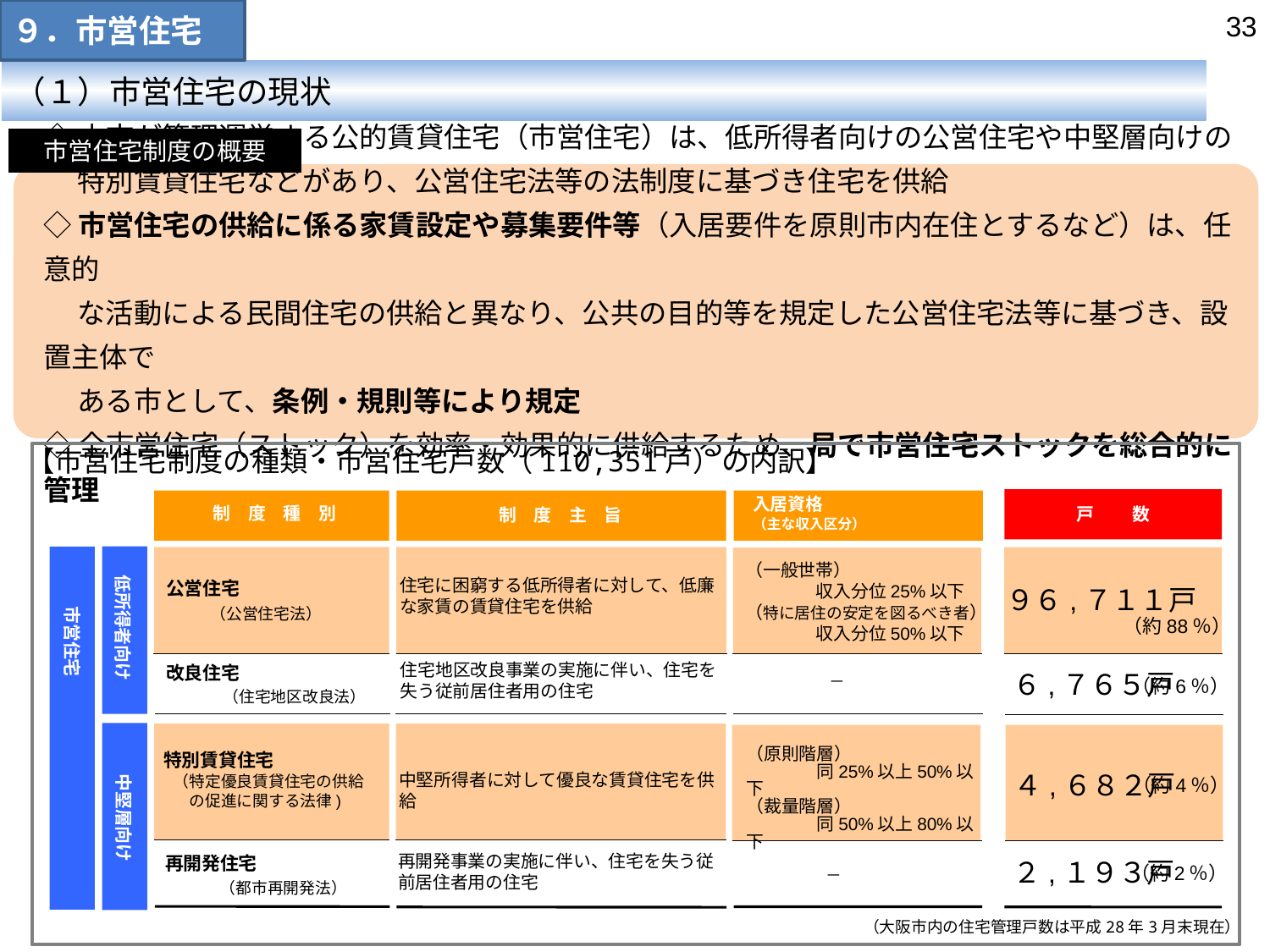

９．市営住宅
33
（１）市営住宅の現状
市営住宅制度の概要

◇本市が管理運営する公的賃貸住宅（市営住宅）は、低所得者向けの公営住宅や中堅層向けの
　 特別賃貸住宅などがあり、公営住宅法等の法制度に基づき住宅を供給
◇市営住宅の供給に係る家賃設定や募集要件等（入居要件を原則市内在住とするなど）は、任意的
　 な活動による民間住宅の供給と異なり、公共の目的等を規定した公営住宅法等に基づき、設置主体で
　 ある市として、条例・規則等により規定
◇全市営住宅（ストック）を効率・効果的に供給するため、局で市営住宅ストックを総合的に管理
【市営住宅制度の種類・市営住宅戸数（110,351戸）の内訳】

入居資格
（主な収入区分）
制　度　種　別
戸 　　数
制　度　主　旨

（一般世帯）
　　　　収入分位25%以下
（特に居住の安定を図るべき者）
　　　　収入分位50%以下
住宅に困窮する低所得者に対して、低廉な家賃の賃貸住宅を供給
低所得者向け
公営住宅
９６,７１１戸
（公営住宅法）
市営住宅
（約88％）

住宅地区改良事業の実施に伴い、住宅を失う従前居住者用の住宅
改良住宅
６,７６５戸
－
（約6％）
（住宅地区改良法）

（原則階層）
　　　　同25%以上50%以下
（裁量階層）
　　　　同50%以上80%以下
特別賃貸住宅
４,６８２戸
中堅所得者に対して優良な賃貸住宅を供給
（特定優良賃貸住宅の供給
　の促進に関する法律)
（約4％）
中堅層向け

再開発事業の実施に伴い、住宅を失う従前居住者用の住宅
再開発住宅
２,１９３戸
（約2％）
－
（都市再開発法）

（大阪市内の住宅管理戸数は平成28年3月末現在）